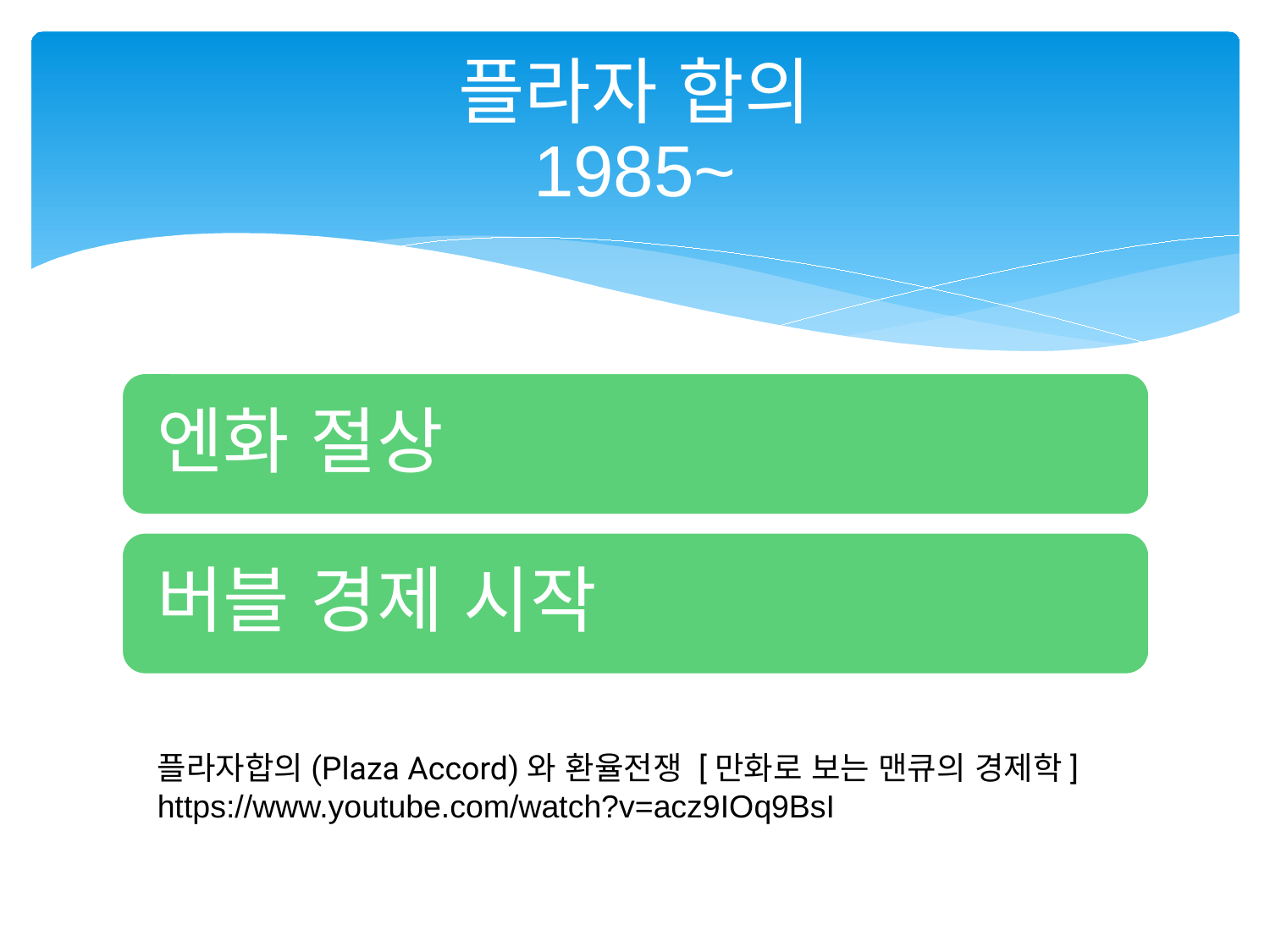

# 플라자 합의 1985~
엔화 절상
버블 경제 시작
플라자합의(Plaza Accord)와 환율전쟁 [만화로 보는 맨큐의 경제학]
https://www.youtube.com/watch?v=acz9IOq9BsI